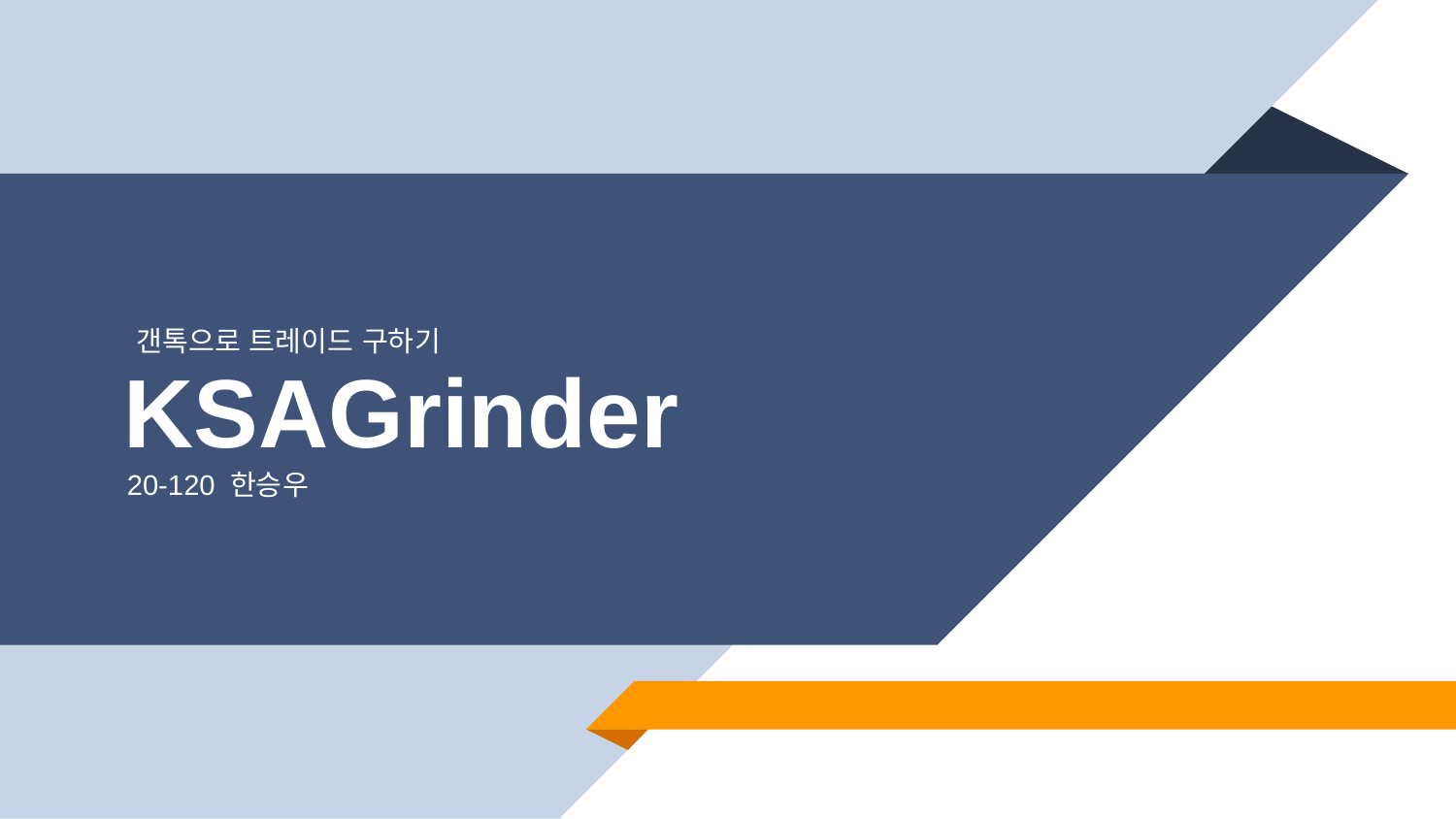

# KSAGrinder
갠톡으로 트레이드 구하기
20-120 한승우